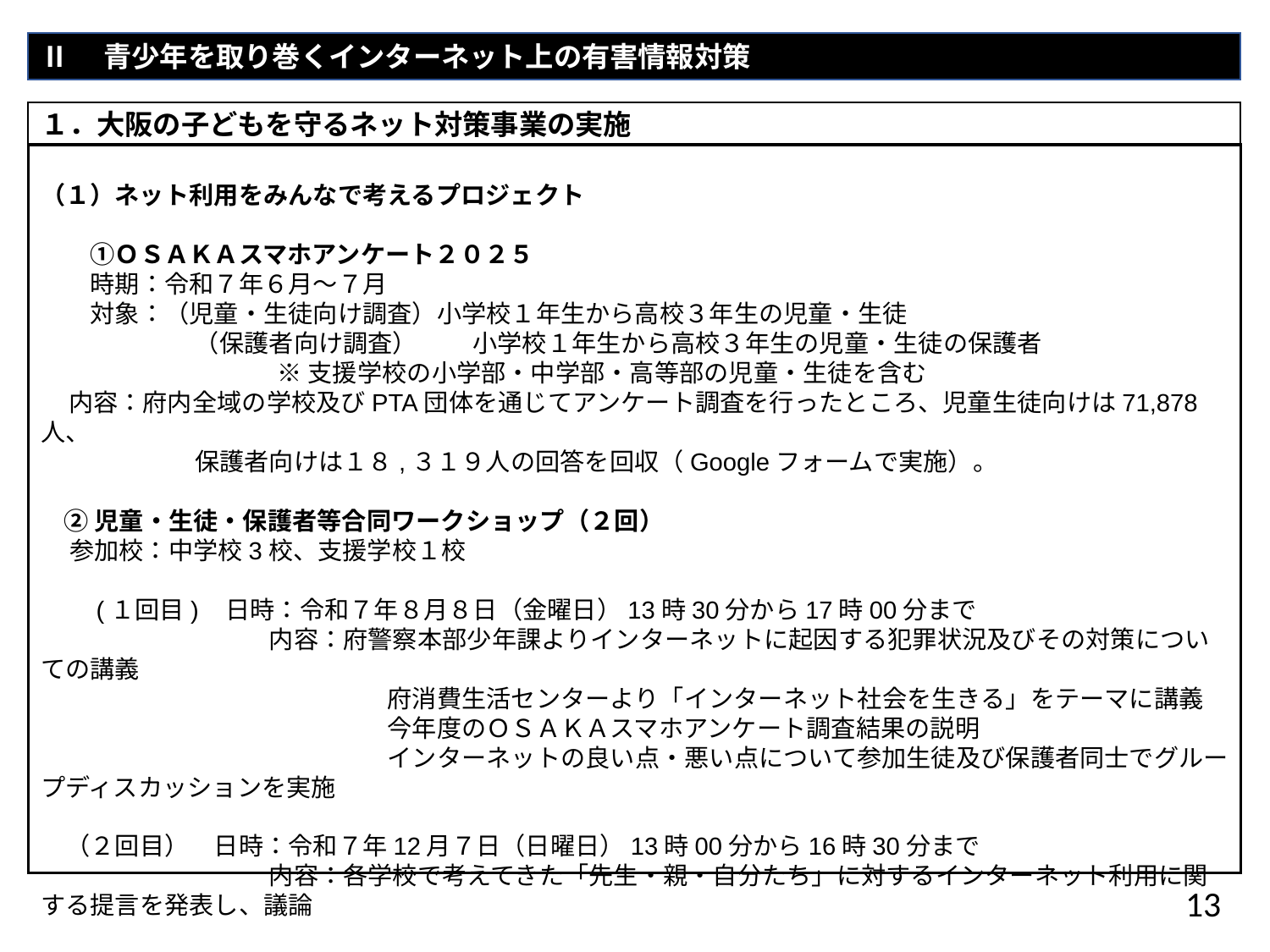

Ⅱ　青少年を取り巻くインターネット上の有害情報対策
１．大阪の子どもを守るネット対策事業の実施

（１）ネット利用をみんなで考えるプロジェクト

　　①ＯＳＡＫＡスマホアンケート２０２５
　　時期：令和７年６月～７月
　　対象：（児童・生徒向け調査）小学校１年生から高校３年生の児童・生徒
　　　　　　 （保護者向け調査）　　 小学校１年生から高校３年生の児童・生徒の保護者
                                           ※支援学校の小学部・中学部・高等部の児童・生徒を含む
    内容：府内全域の学校及びPTA団体を通じてアンケート調査を行ったところ、児童生徒向けは71,878人、
　　　　　　 保護者向けは１８,３１９人の回答を回収（Googleフォームで実施）。

    ➁児童・生徒・保護者等合同ワークショップ（２回）
    参加校：中学校3校、支援学校１校

　　(１回目)   日時：令和７年８月８日（金曜日）13時30分から17時00分まで
　　　　　　　　　 内容：府警察本部少年課よりインターネットに起因する犯罪状況及びその対策についての講義
　　　　　　　　　　　　　　府消費生活センターより「インターネット社会を生きる」をテーマに講義
　　　　　　　　　　　　　　今年度のＯＳＡＫＡスマホアンケート調査結果の説明
　　　　　　　　　　　　　　インターネットの良い点・悪い点について参加生徒及び保護者同士でグループディスカッションを実施

　（２回目）　日時：令和７年12月７日（日曜日）13時00分から16時30分まで
　　　　　　　　　 内容：各学校で考えてきた「先生・親・自分たち」に対するインターネット利用に関する提言を発表し、議論
13